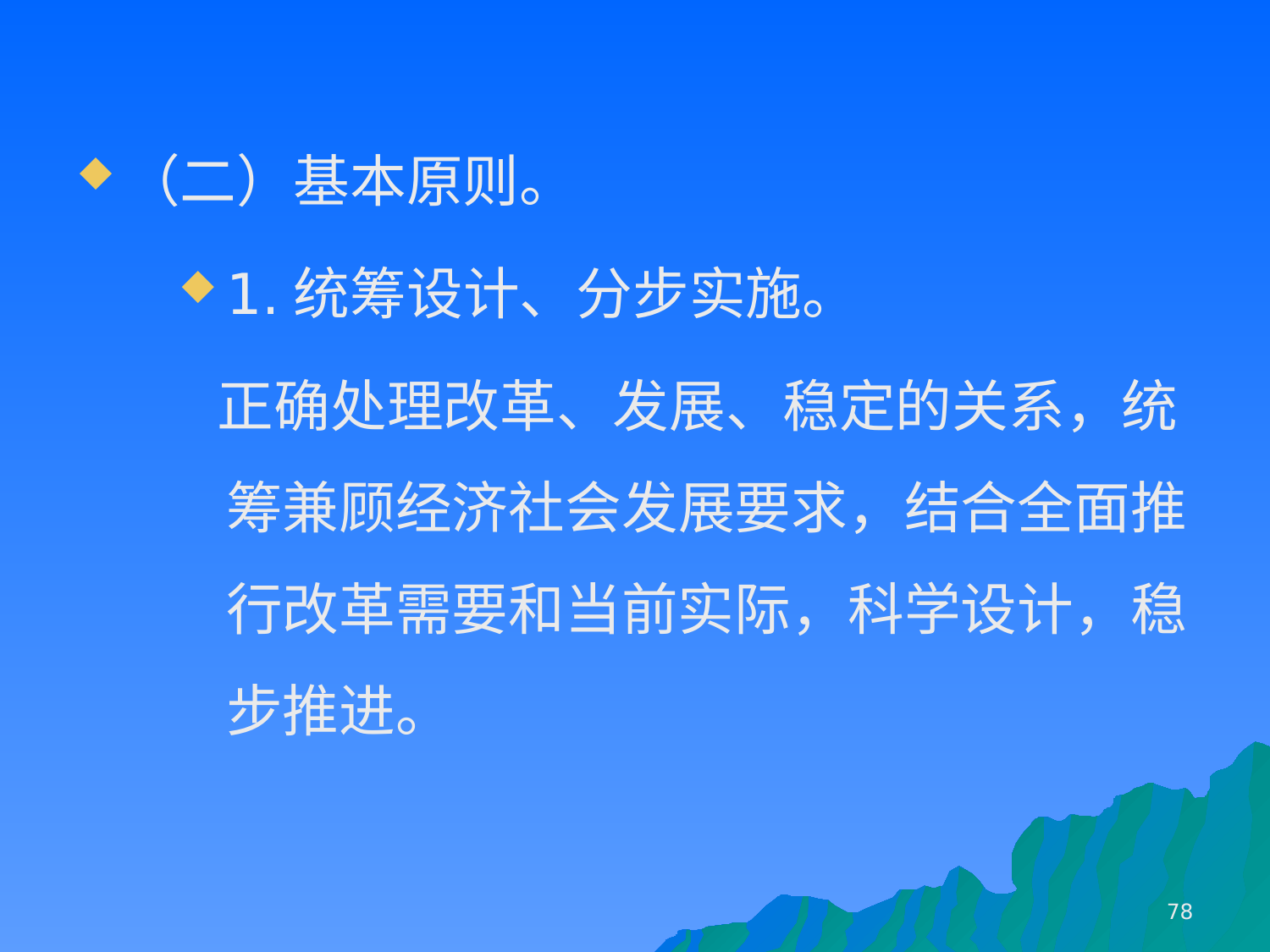

（二）基本原则。
1.统筹设计、分步实施。
  正确处理改革、发展、稳定的关系，统筹兼顾经济社会发展要求，结合全面推行改革需要和当前实际，科学设计，稳步推进。

78